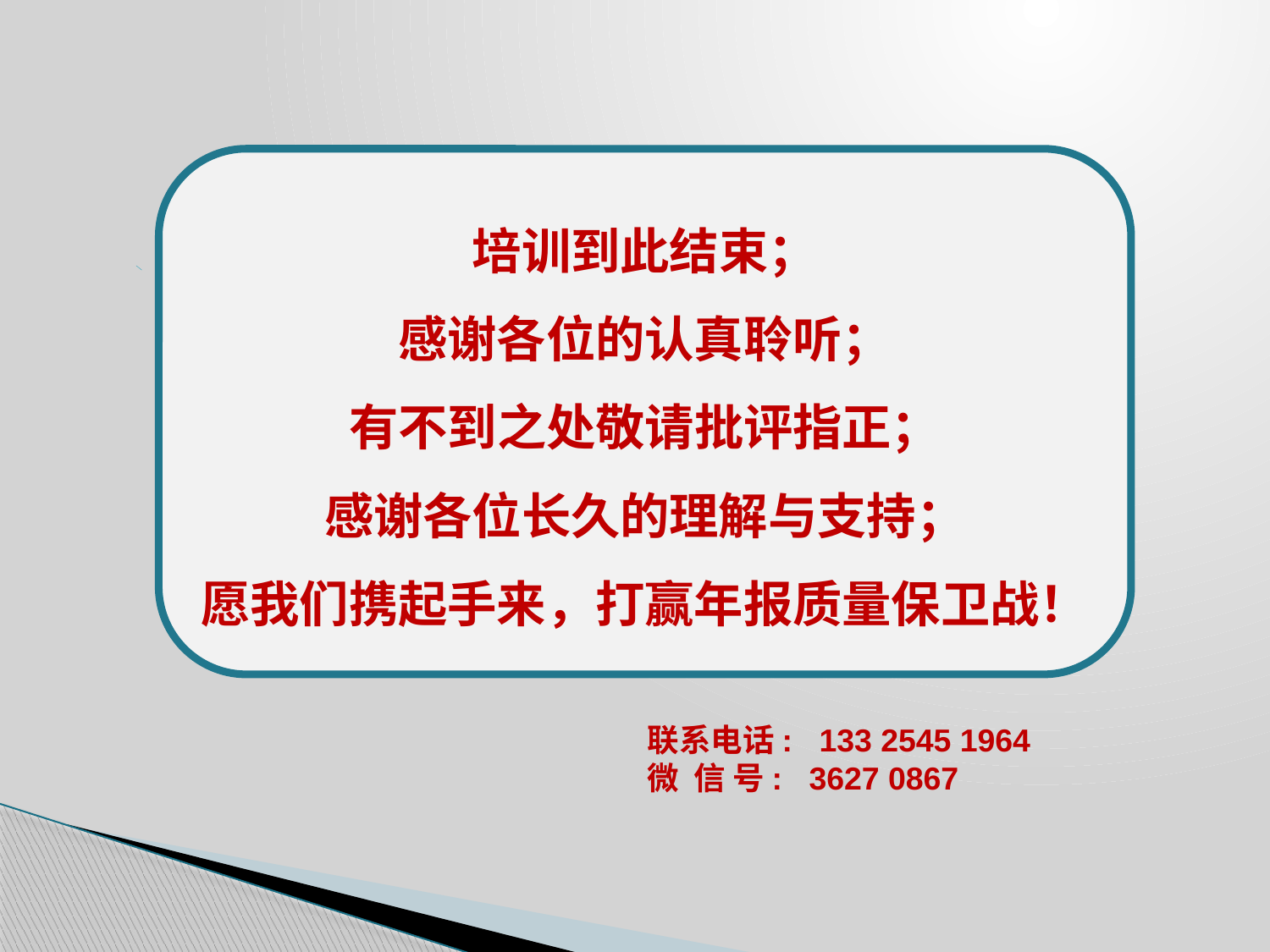

培训到此结束；
感谢各位的认真聆听；
有不到之处敬请批评指正；
感谢各位长久的理解与支持；
愿我们携起手来，打赢年报质量保卫战！
完
联系电话:   133 2545 1964
微  信 号:   3627 0867